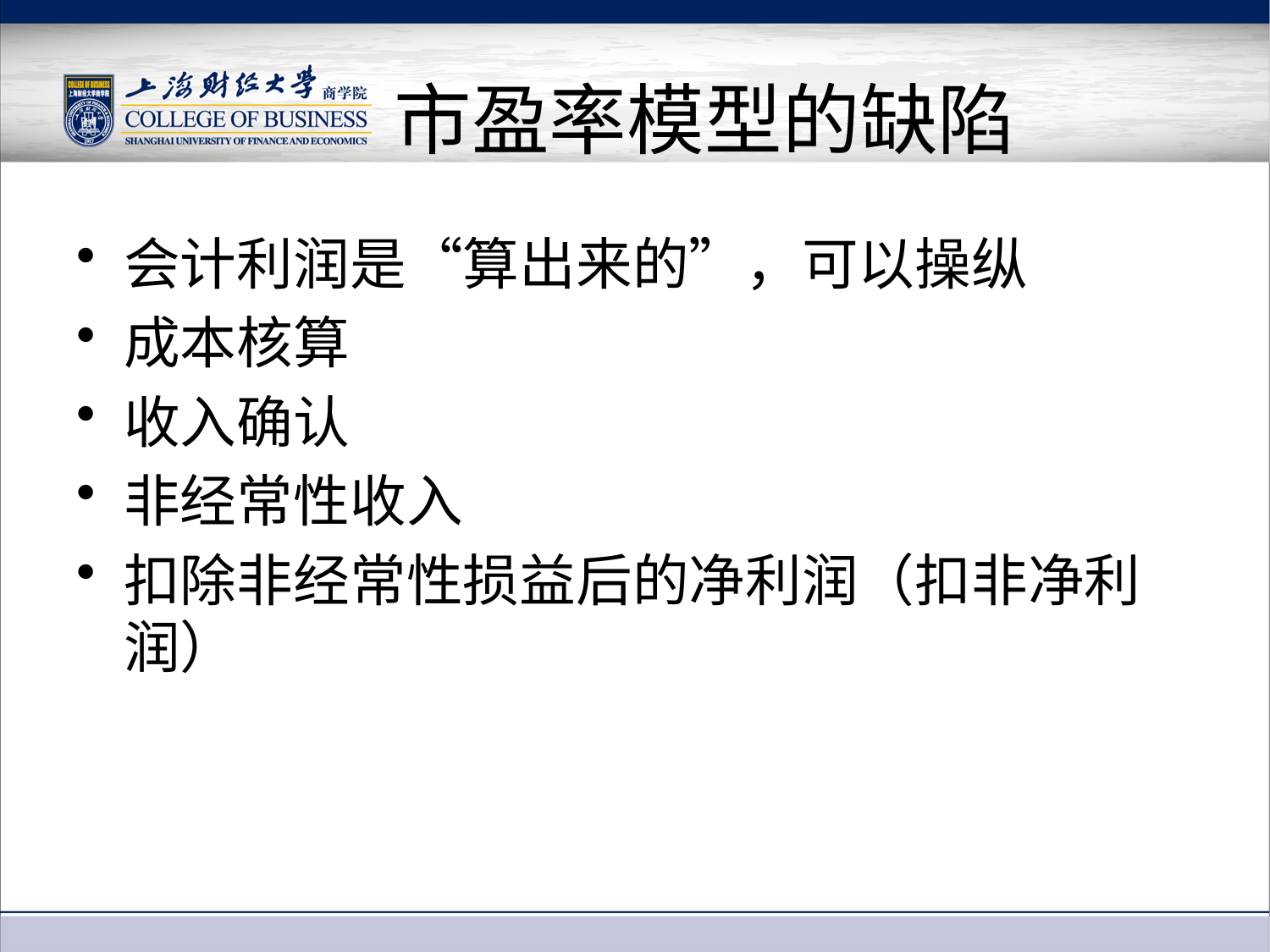

# 市盈率模型的缺陷
会计利润是“算出来的”，可以操纵
成本核算
收入确认
非经常性收入
扣除非经常性损益后的净利润（扣非净利润）